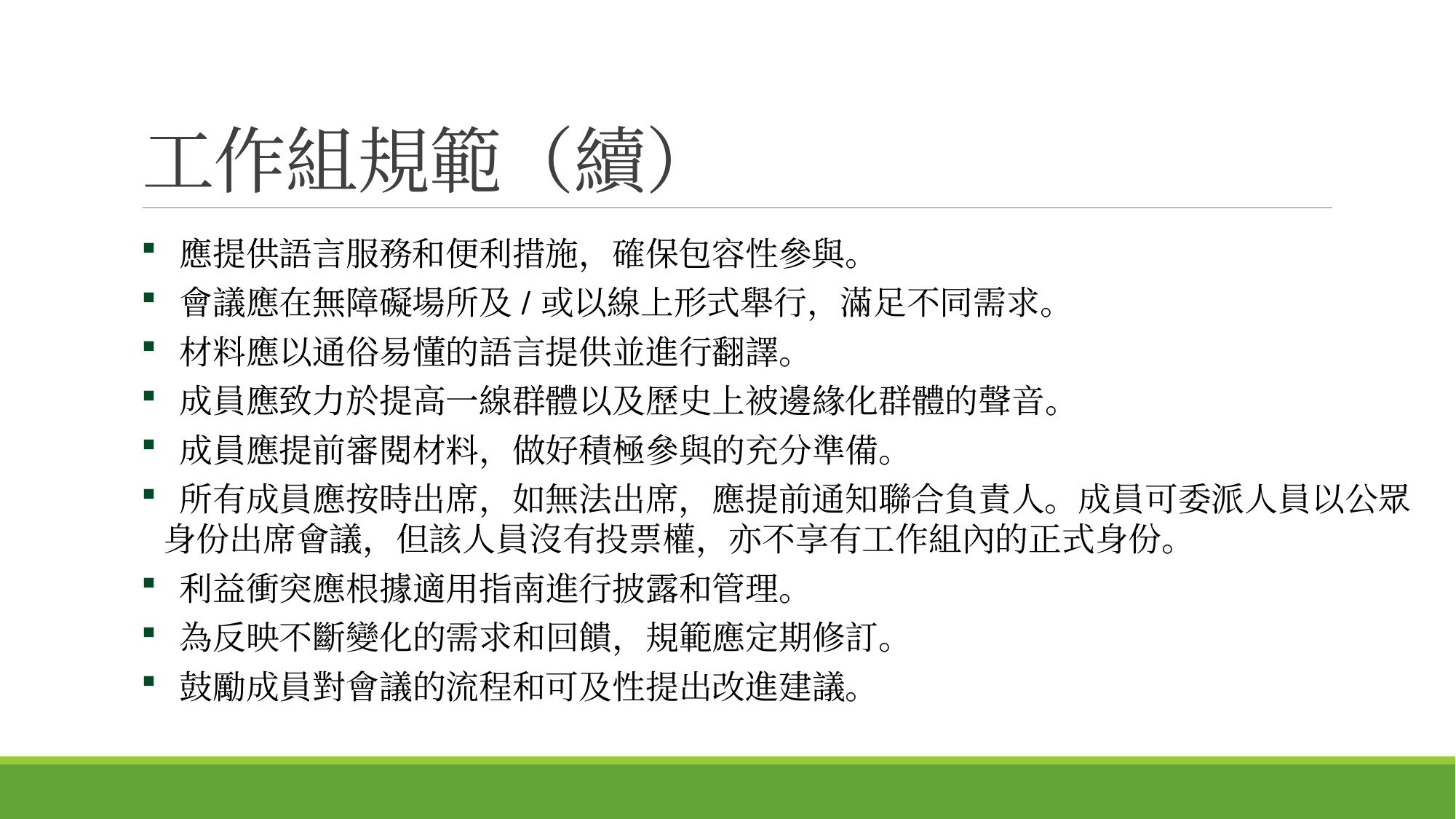

# 工作組規範（續）
 應提供語言服務和便利措施，確保包容性參與。
 會議應在無障礙場所及/或以線上形式舉行，滿足不同需求。
 材料應以通俗易懂的語言提供並進行翻譯。
 成員應致力於提高一線群體以及歷史上被邊緣化群體的聲音。
 成員應提前審閱材料，做好積極參與的充分準備。
 所有成員應按時出席，如無法出席，應提前通知聯合負責人。成員可委派人員以公眾身份出席會議，但該人員沒有投票權，亦不享有工作組內的正式身份。
 利益衝突應根據適用指南進行披露和管理。
 為反映不斷變化的需求和回饋，規範應定期修訂。
 鼓勵成員對會議的流程和可及性提出改進建議。